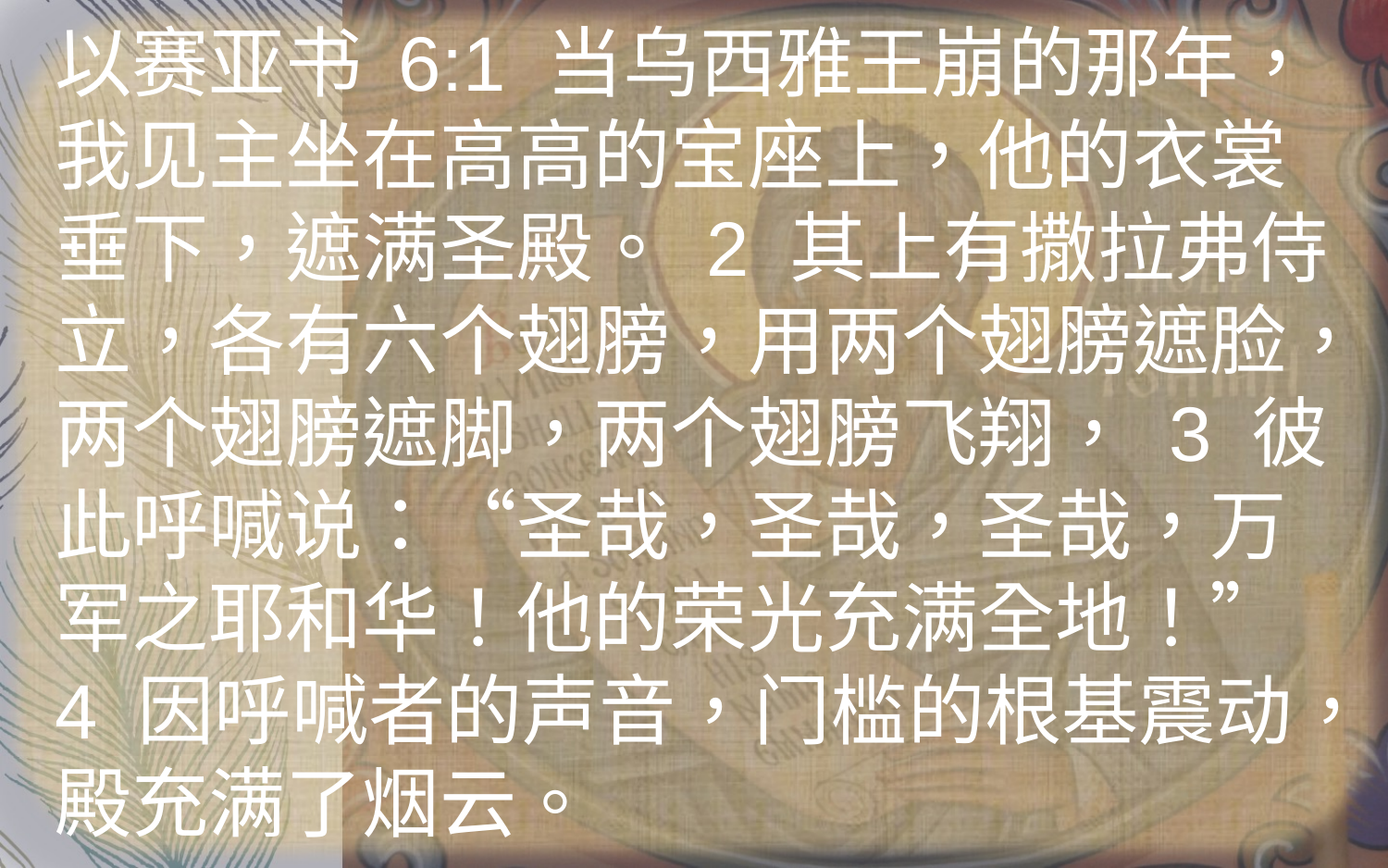

以赛亚书 6:1 当乌西雅王崩的那年，我见主坐在高高的宝座上，他的衣裳垂下，遮满圣殿。 2 其上有撒拉弗侍立，各有六个翅膀，用两个翅膀遮脸，两个翅膀遮脚，两个翅膀飞翔， 3 彼此呼喊说：“圣哉，圣哉，圣哉，万军之耶和华！他的荣光充满全地！” 4 因呼喊者的声音，门槛的根基震动，殿充满了烟云。